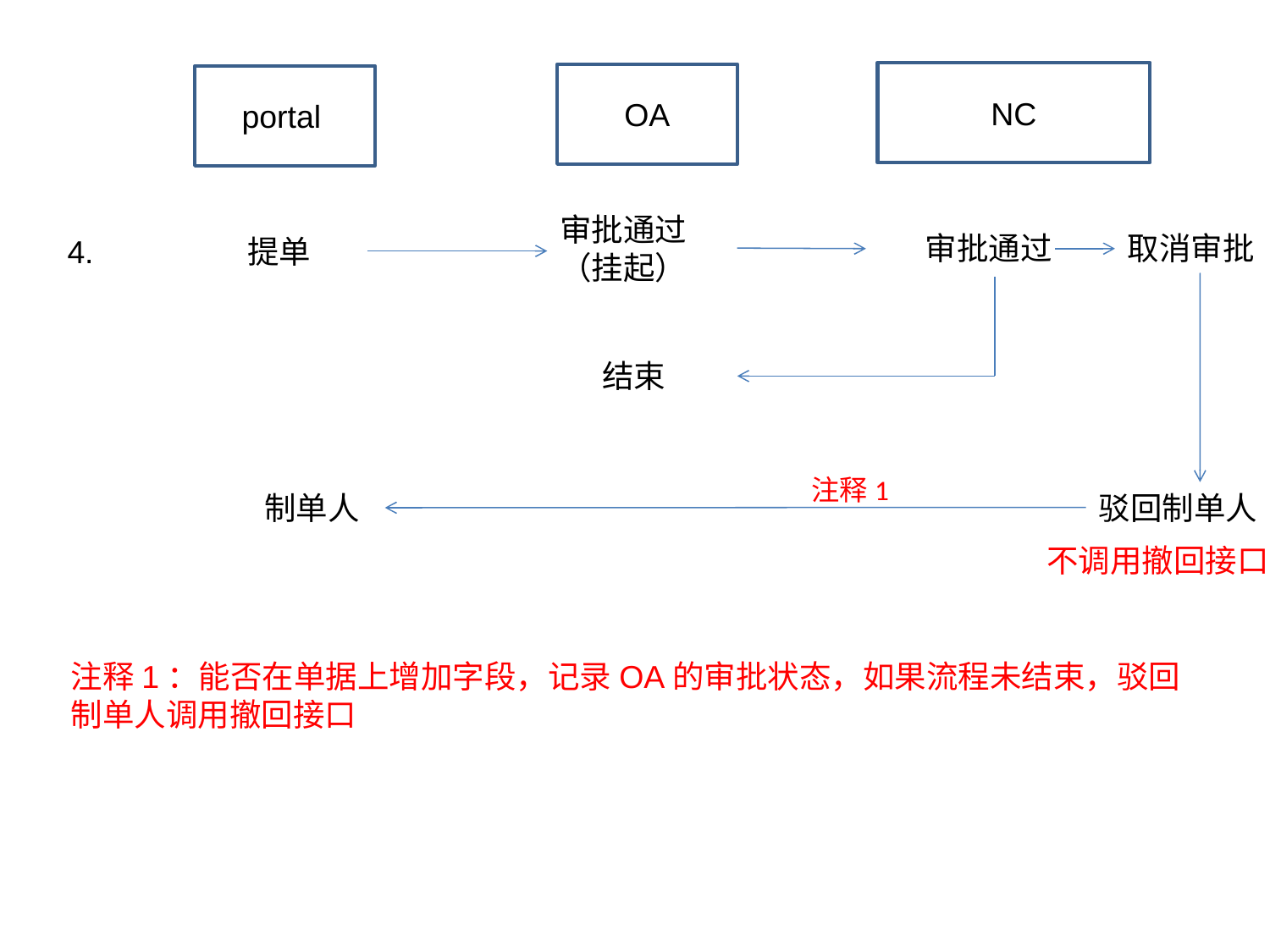

NC
OA
portall
审批通过（挂起）
取消审批
审批通过
4.
提单
结束
注释1
制单人
驳回制单人
不调用撤回接口
注释1：能否在单据上增加字段，记录OA的审批状态，如果流程未结束，驳回
制单人调用撤回接口